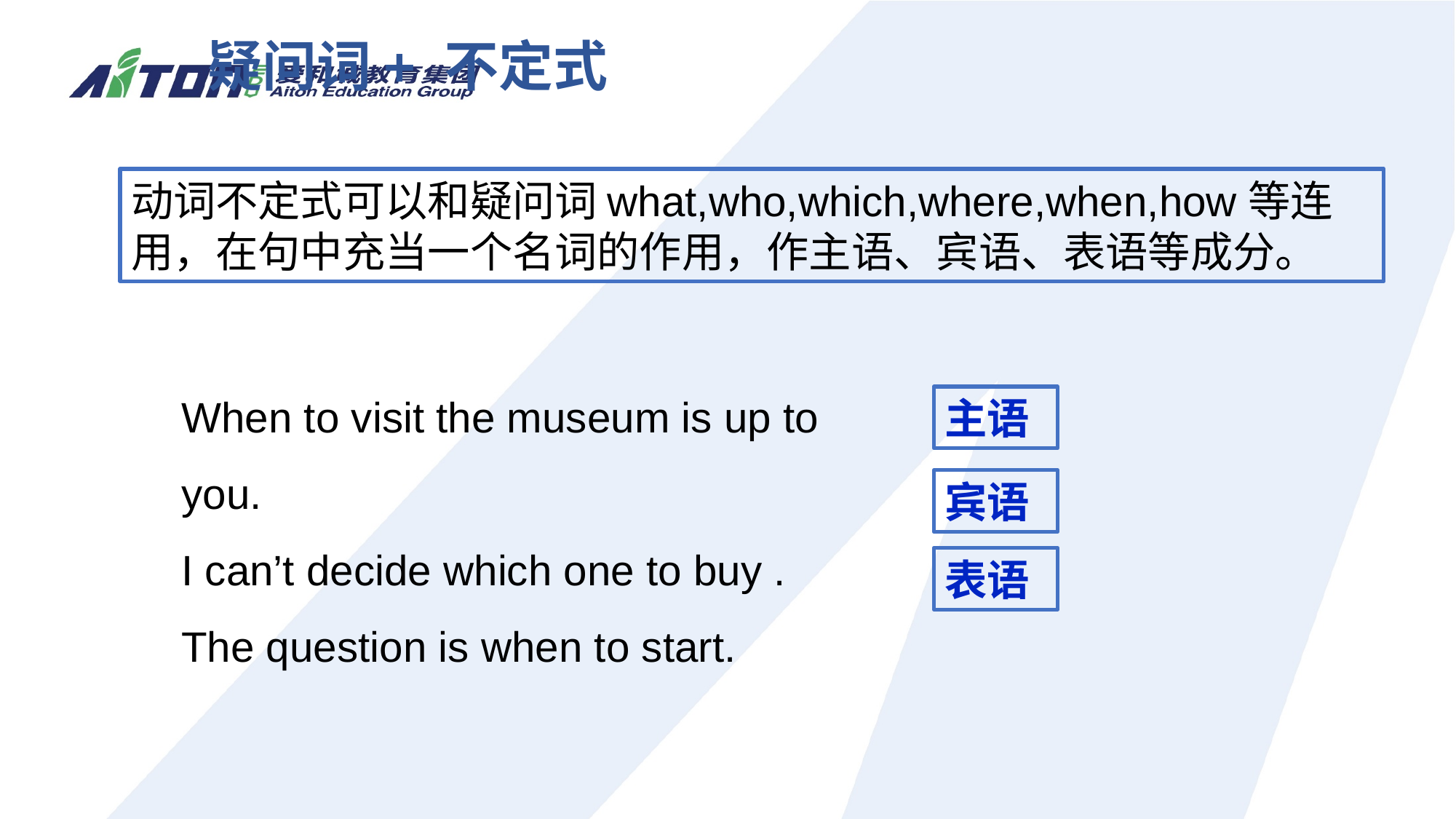

疑问词+ 不定式
动词不定式可以和疑问词what,who,which,where,when,how等连用，在句中充当一个名词的作用，作主语、宾语、表语等成分。
When to visit the museum is up to you.
I can’t decide which one to buy .
The question is when to start.
主语
宾语
表语